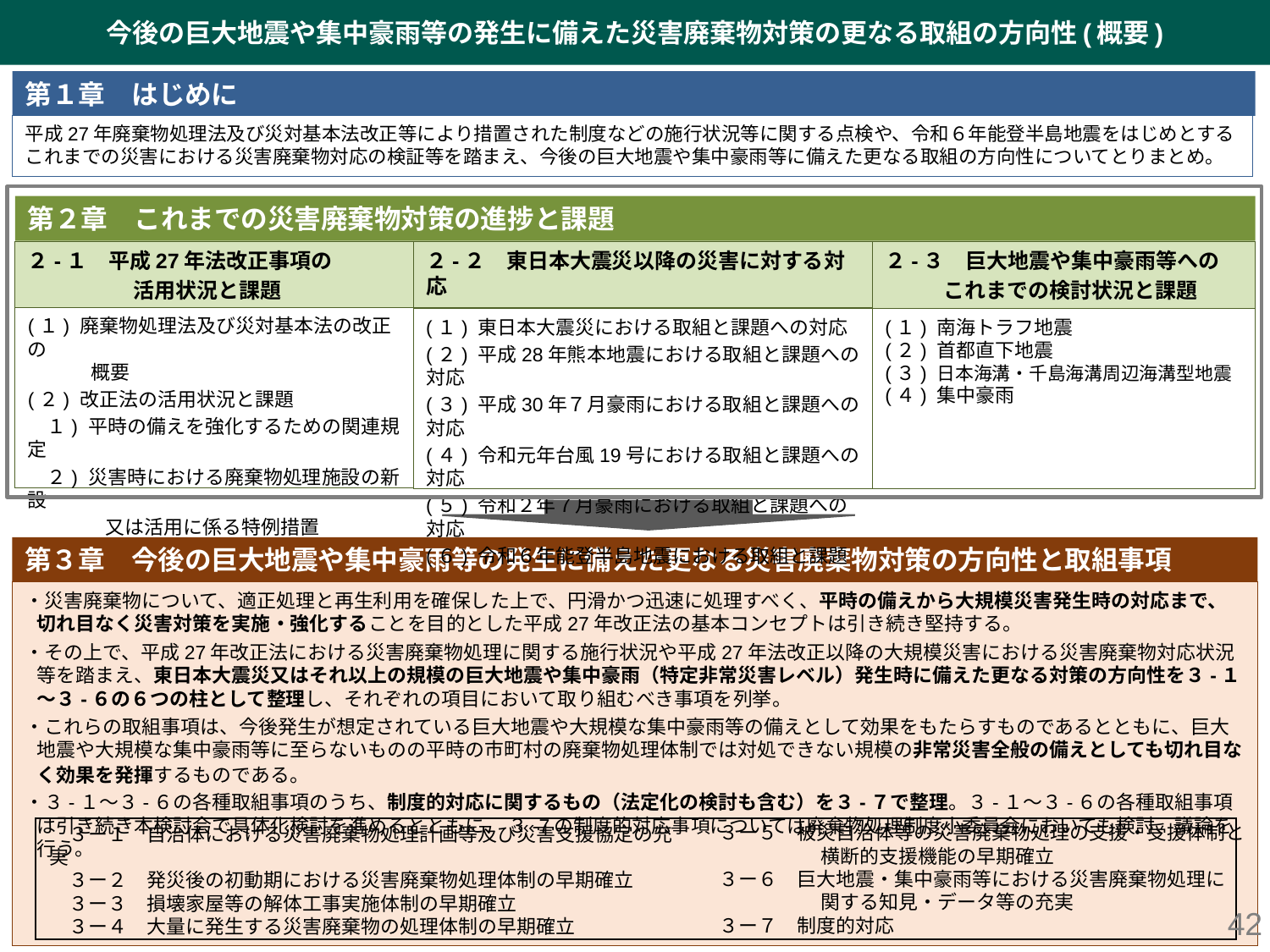

今後の巨大地震や集中豪雨等の発生に備えた災害廃棄物対策の更なる取組の方向性(概要)
第１章　はじめに
平成27年廃棄物処理法及び災対基本法改正等により措置された制度などの施行状況等に関する点検や、令和６年能登半島地震をはじめとするこれまでの災害における災害廃棄物対応の検証等を踏まえ、今後の巨大地震や集中豪雨等に備えた更なる取組の方向性についてとりまとめ。

第２章　これまでの災害廃棄物対策の進捗と課題
２-３　巨大地震や集中豪雨等への
           これまでの検討状況と課題
２-１　平成27年法改正事項の
　　　　　活用状況と課題
２-２　東日本大震災以降の災害に対する対応
(１) 廃棄物処理法及び災対基本法の改正の
　　　 概要
(２) 改正法の活用状況と課題
　１) 平時の備えを強化するための関連規定
　２) 災害時における廃棄物処理施設の新設
　　　　又は活用に係る特例措置
(１) 南海トラフ地震
(２) 首都直下地震
(３) 日本海溝・千島海溝周辺海溝型地震
(４) 集中豪雨
(１) 東日本大震災における取組と課題への対応
(２) 平成28年熊本地震における取組と課題への対応
(３) 平成30年７月豪雨における取組と課題への対応
(４) 令和元年台風19号における取組と課題への対応
(５) 令和２年７月豪雨における取組と課題への対応
(６) 令和６年能登半島地震における取組と課題

第３章　今後の巨大地震や集中豪雨等の発生に備えた更なる災害廃棄物対策の方向性と取組事項
・災害廃棄物について、適正処理と再生利用を確保した上で、円滑かつ迅速に処理すべく、平時の備えから大規模災害発生時の対応まで、切れ目なく災害対策を実施・強化することを目的とした平成27年改正法の基本コンセプトは引き続き堅持する。
・その上で、平成27年改正法における災害廃棄物処理に関する施行状況や平成27年法改正以降の大規模災害における災害廃棄物対応状況等を踏まえ、東日本大震災又はそれ以上の規模の巨大地震や集中豪雨（特定非常災害レベル）発生時に備えた更なる対策の方向性を３-１～３-６の６つの柱として整理し、それぞれの項目において取り組むべき事項を列挙。
・これらの取組事項は、今後発生が想定されている巨大地震や大規模な集中豪雨等の備えとして効果をもたらすものであるとともに、巨大地震や大規模な集中豪雨等に至らないものの平時の市町村の廃棄物処理体制では対処できない規模の非常災害全般の備えとしても切れ目なく効果を発揮するものである。
・３-１～３-６の各種取組事項のうち、制度的対応に関するもの（法定化の検討も含む）を３-７で整理。３-１～３-６の各種取組事項は引き続き本検討会で具体化検討を進めるとともに、 ３-7の制度的対応事項については廃棄物処理制度小委員会においても検討、議論を行う。
　３ー５　被災自治体等の災害廃棄物処理の支援・受援体制と
　　　　　　 横断的支援機能の早期確立
　３ー６　巨大地震・集中豪雨等における災害廃棄物処理に
　　　　　　 関する知見・データ等の充実
　３ー７　制度的対応
　３ー１　自治体における災害廃棄物処理計画等及び災害支援協定の充実
　３ー２　発災後の初動期における災害廃棄物処理体制の早期確立
　３ー３　損壊家屋等の解体工事実施体制の早期確立
　３ー４　大量に発生する災害廃棄物の処理体制の早期確立

42